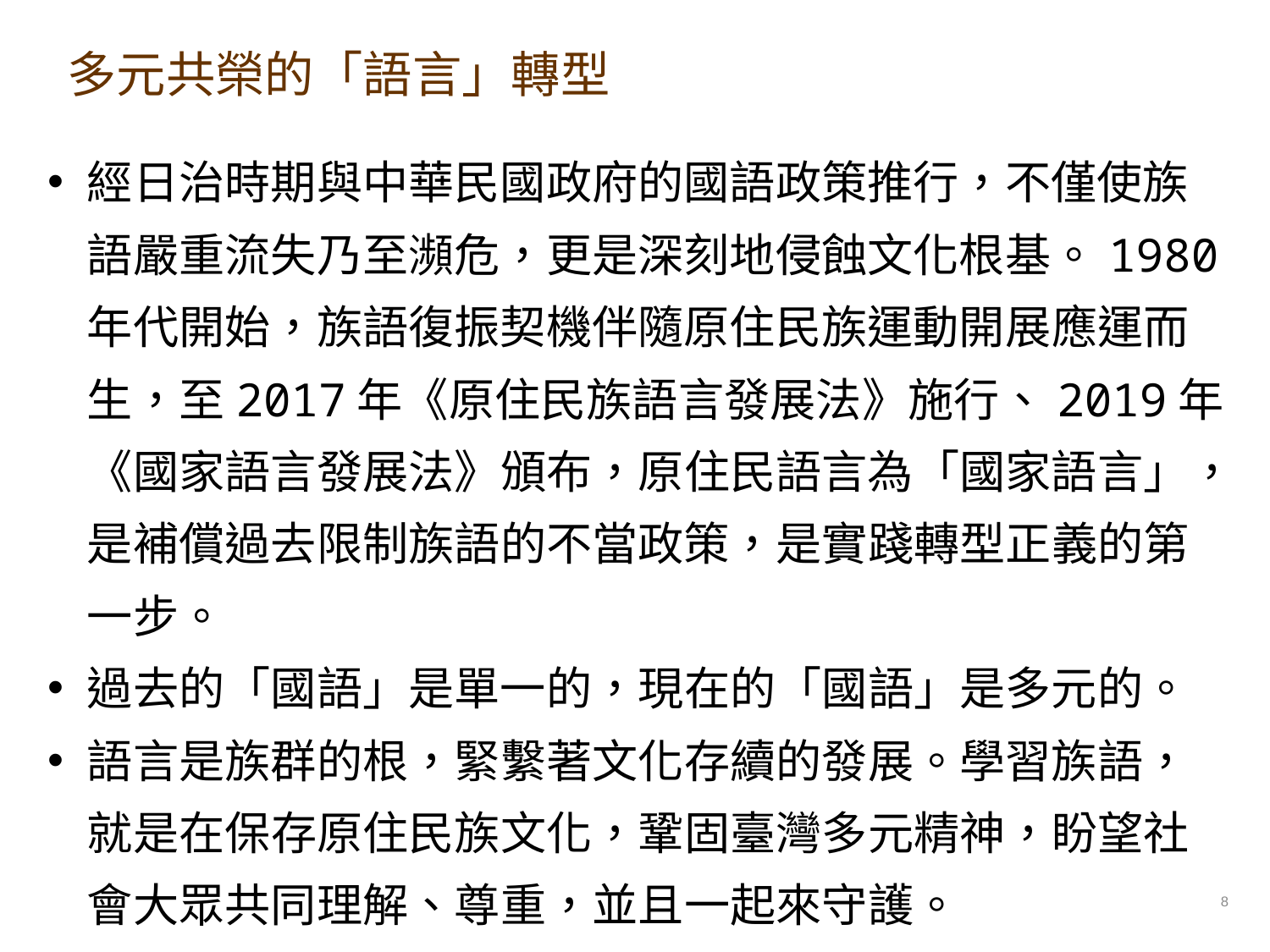

多元共榮的「語言」轉型
經日治時期與中華民國政府的國語政策推行，不僅使族語嚴重流失乃至瀕危，更是深刻地侵蝕文化根基。1980年代開始，族語復振契機伴隨原住民族運動開展應運而生，至2017年《原住民族語言發展法》施行、2019年《國家語言發展法》頒布，原住民語言為「國家語言」，是補償過去限制族語的不當政策，是實踐轉型正義的第一步。
過去的「國語」是單一的，現在的「國語」是多元的。
語言是族群的根，緊繫著文化存續的發展。學習族語，就是在保存原住民族文化，鞏固臺灣多元精神，盼望社會大眾共同理解、尊重，並且一起來守護。
8